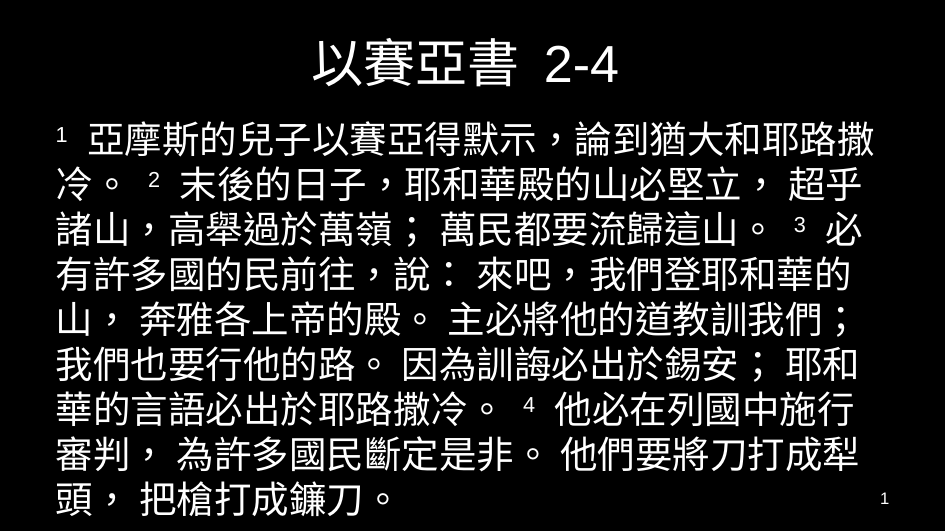

# 以賽亞書 2-4
1 亞摩斯的兒子以賽亞得默示，論到猶大和耶路撒冷。 2 末後的日子，耶和華殿的山必堅立， 超乎諸山，高舉過於萬嶺； 萬民都要流歸這山。 3 必有許多國的民前往，說： 來吧，我們登耶和華的山， 奔雅各上帝的殿。 主必將他的道教訓我們； 我們也要行他的路。 因為訓誨必出於錫安； 耶和華的言語必出於耶路撒冷。 4 他必在列國中施行審判， 為許多國民斷定是非。 他們要將刀打成犁頭， 把槍打成鐮刀。
1